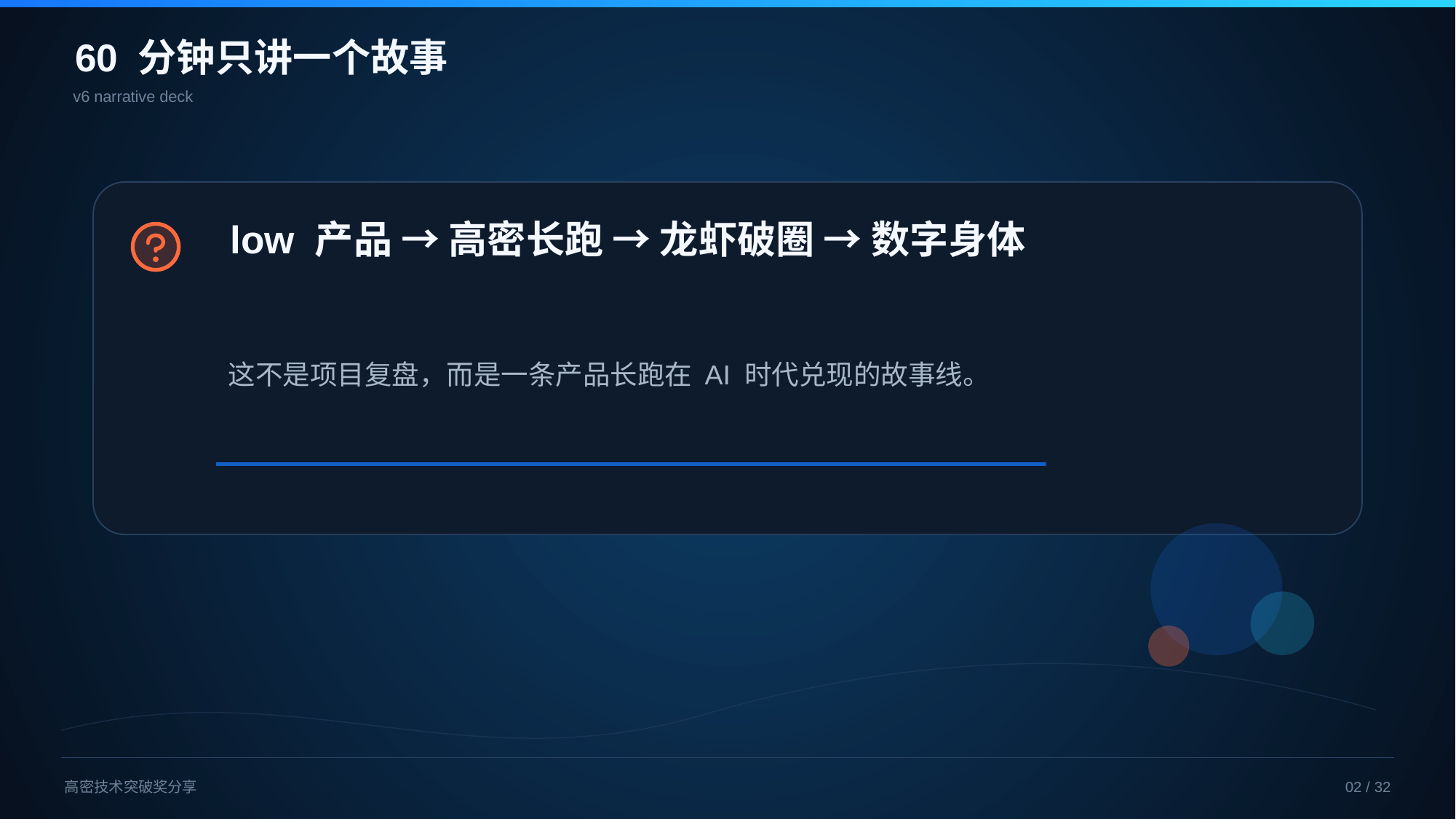

60 分钟只讲一个故事
v6 narrative deck

low 产品 → 高密长跑 → 龙虾破圈 → 数字身体

这不是项目复盘，而是一条产品长跑在 AI 时代兑现的故事线。

高密技术突破奖分享
02 / 32